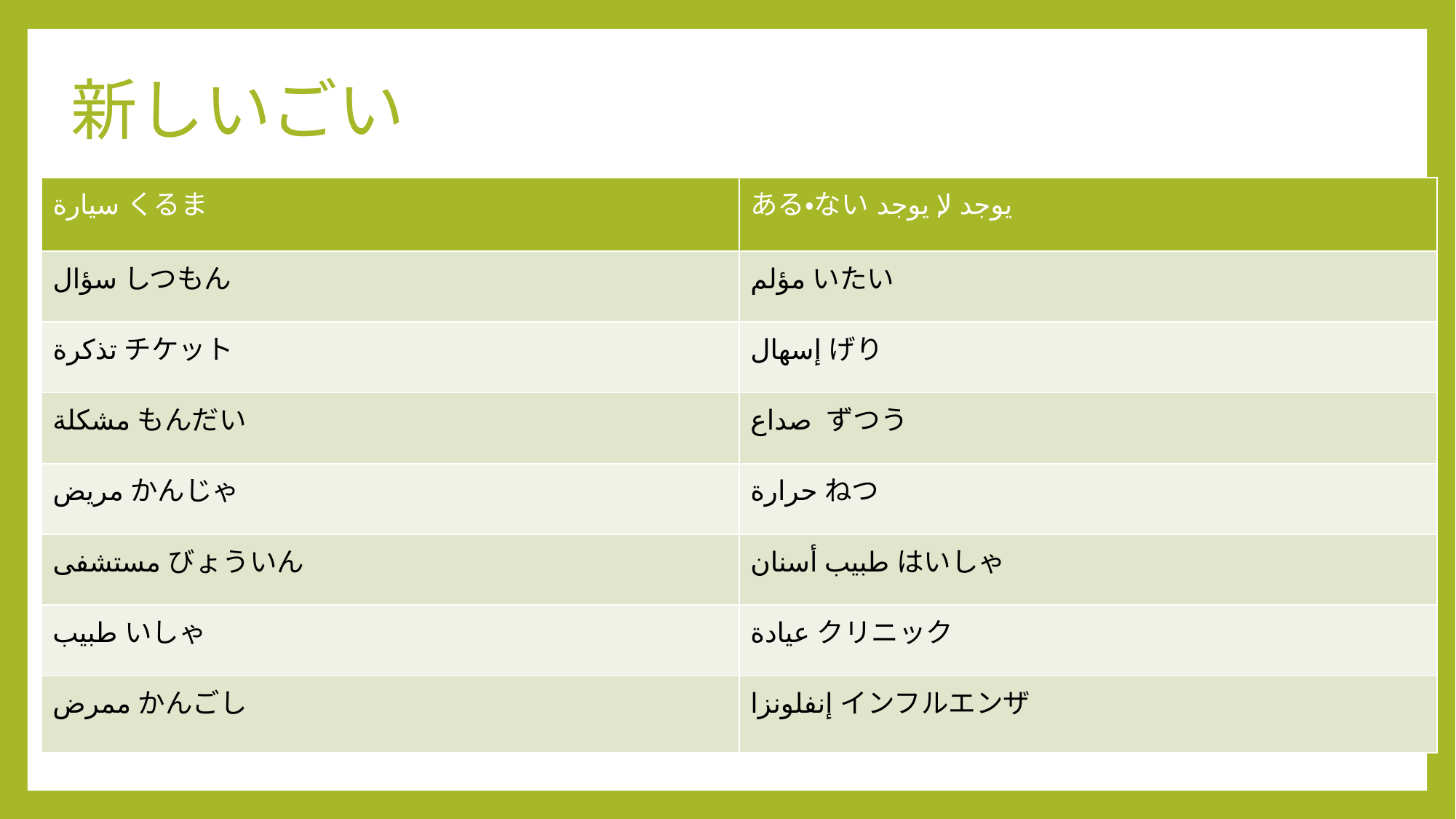

# 新しいごい
| سيارةくるま | ある・ないيوجد,لا يوجد |
| --- | --- |
| سؤالしつもん | مؤلمいたい |
| تذكرةチケット | إسهالげり |
| مشكلةもんだい | صداع ずつう |
| مريضかんじゃ | حرارةねつ |
| مستشفىびょういん | طبيب أسنانはいしゃ |
| طبيبいしゃ | عيادةクリニック |
| ممرضかんごし | إنفلونزاインフルエンザ |